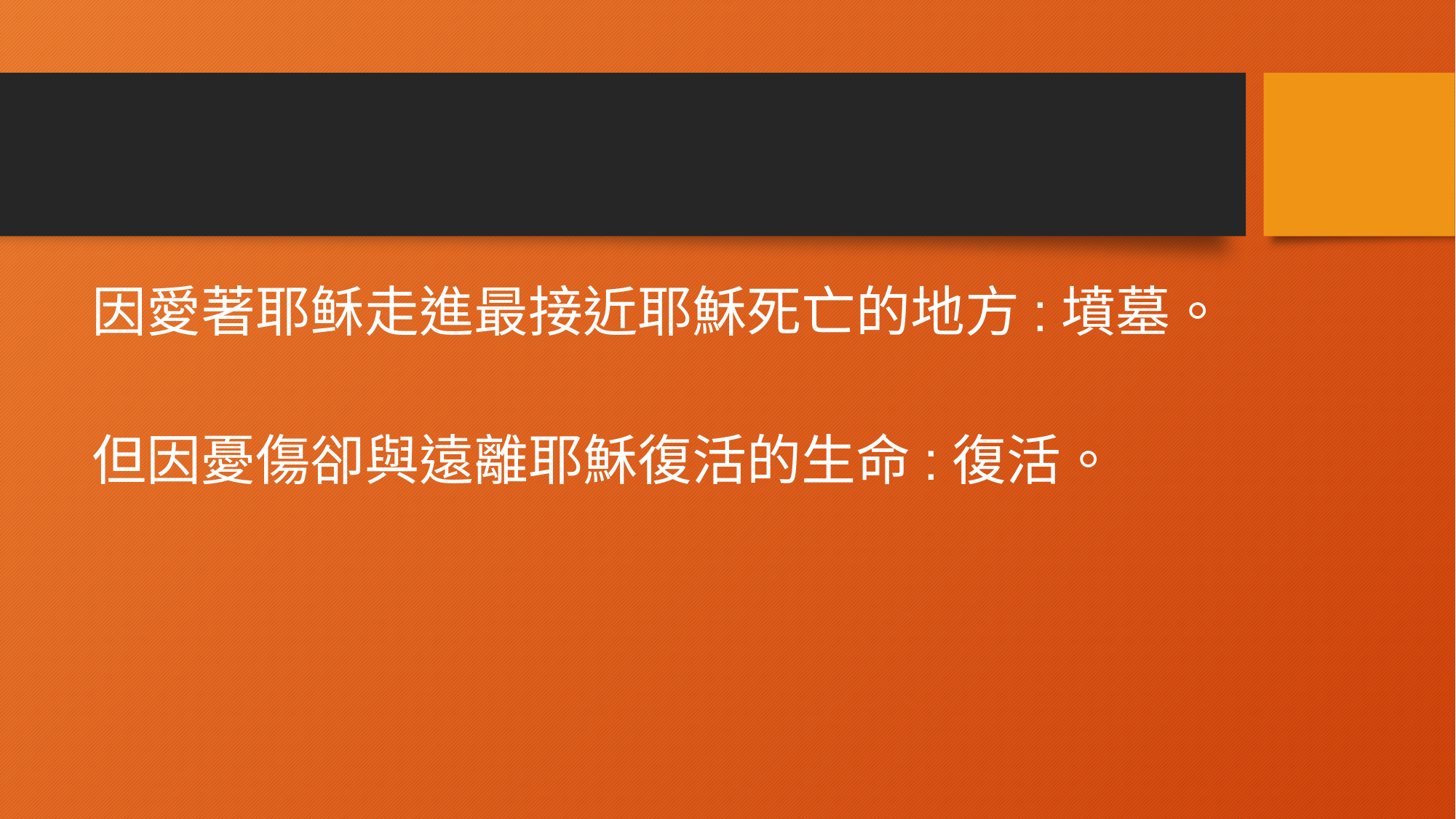

#
因愛著耶稣走進最接近耶穌死亡的地方:墳墓。

但因憂傷卻與遠離耶穌復活的生命:復活。